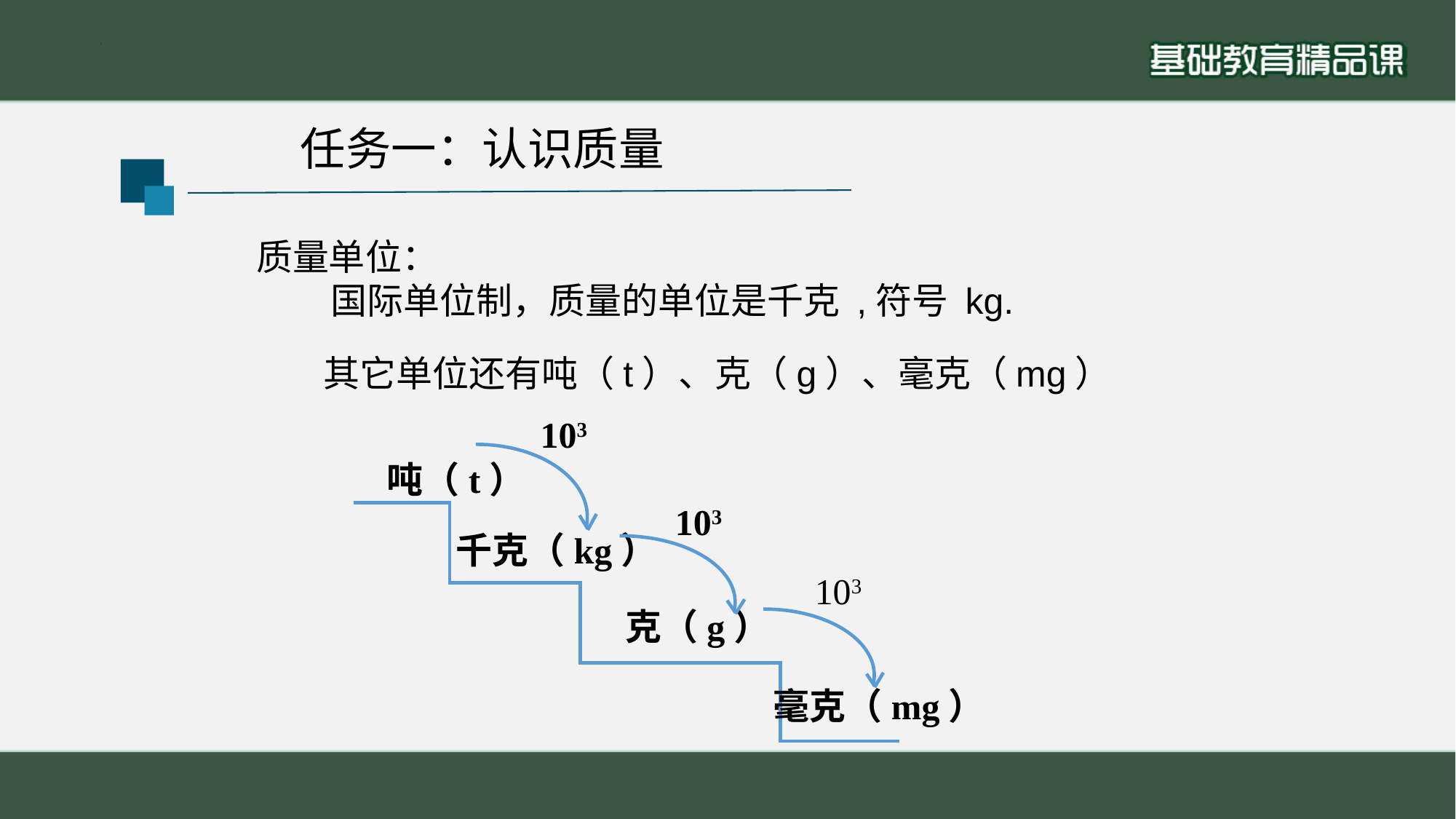

任务一：认识质量

质量单位：
        国际单位制，质量的单位是千克 ,符号 kg.
其它单位还有吨（t）、克（g）、毫克（mg）
103

吨（t）
103
千克（kg）

103
克（g）

毫克（mg）